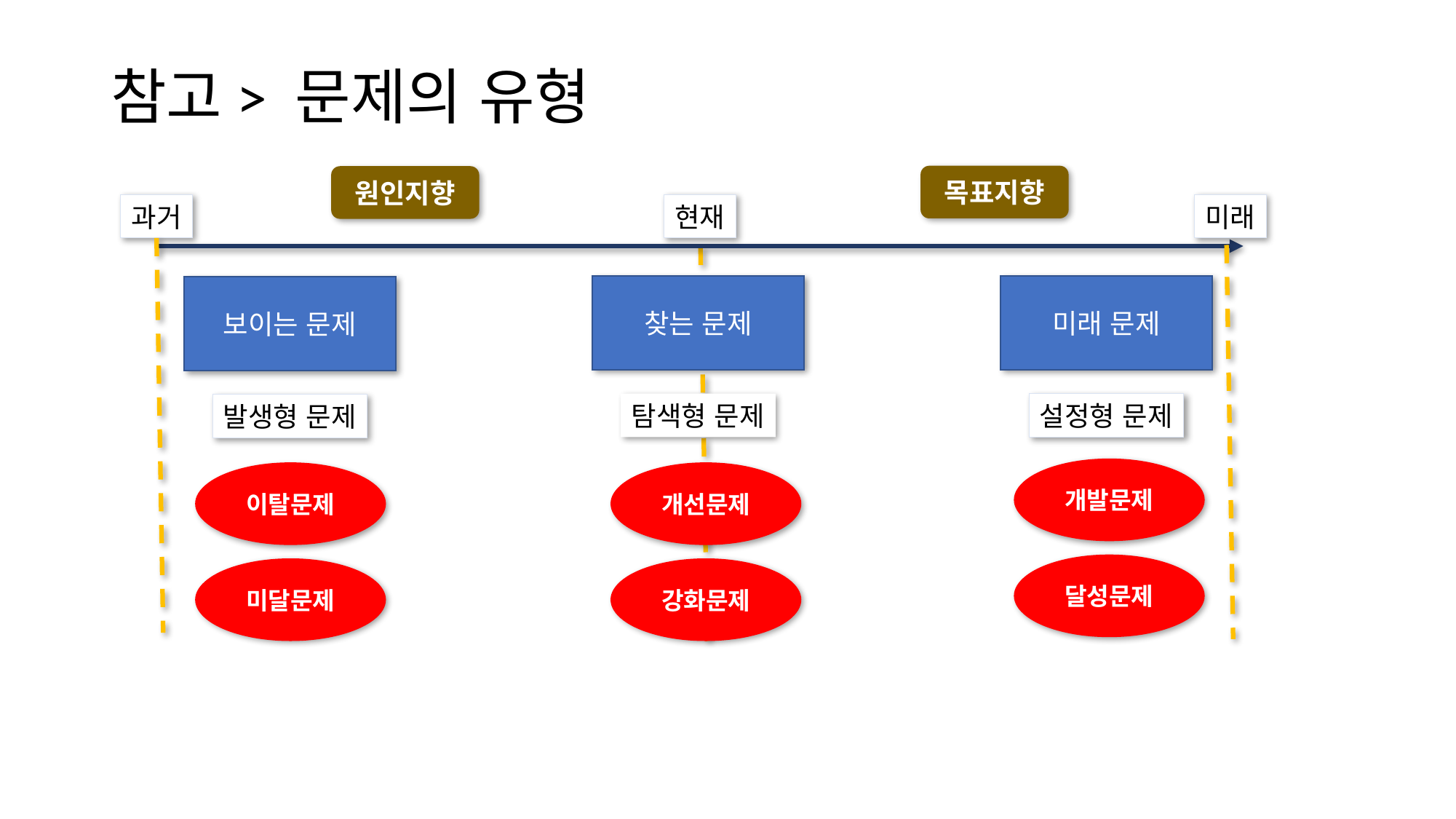

# 참고> 문제의 유형
목표지향
원인지향
과거
현재
미래
찾는 문제
미래 문제
보이는 문제
탐색형 문제
설정형 문제
발생형 문제
개발문제
이탈문제
개선문제
달성문제
미달문제
강화문제